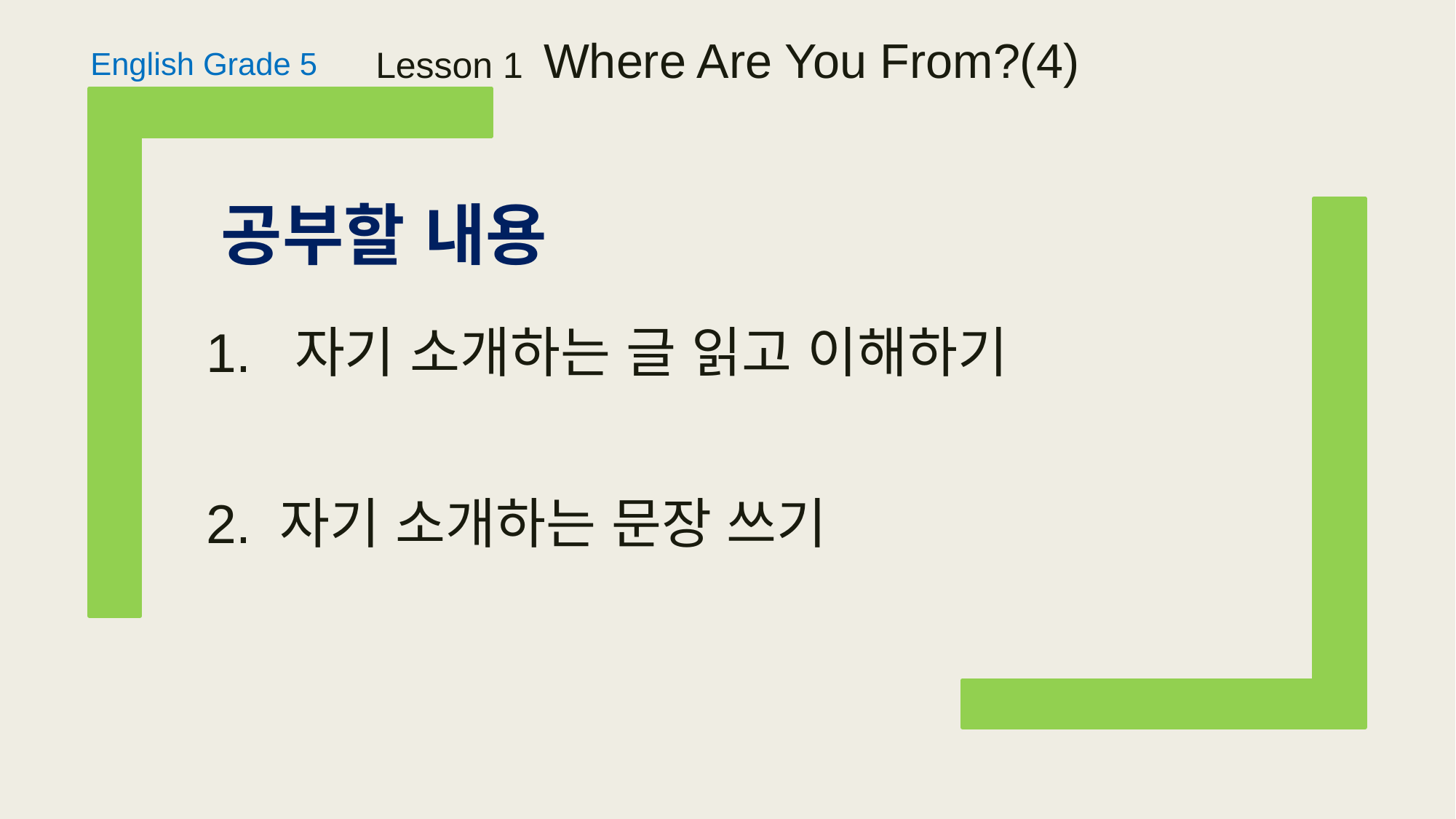

Lesson 1  Where Are You From?(4)
English Grade 5

공부할 내용
1.  자기 소개하는 글 읽고 이해하기

2. 자기 소개하는 문장 쓰기